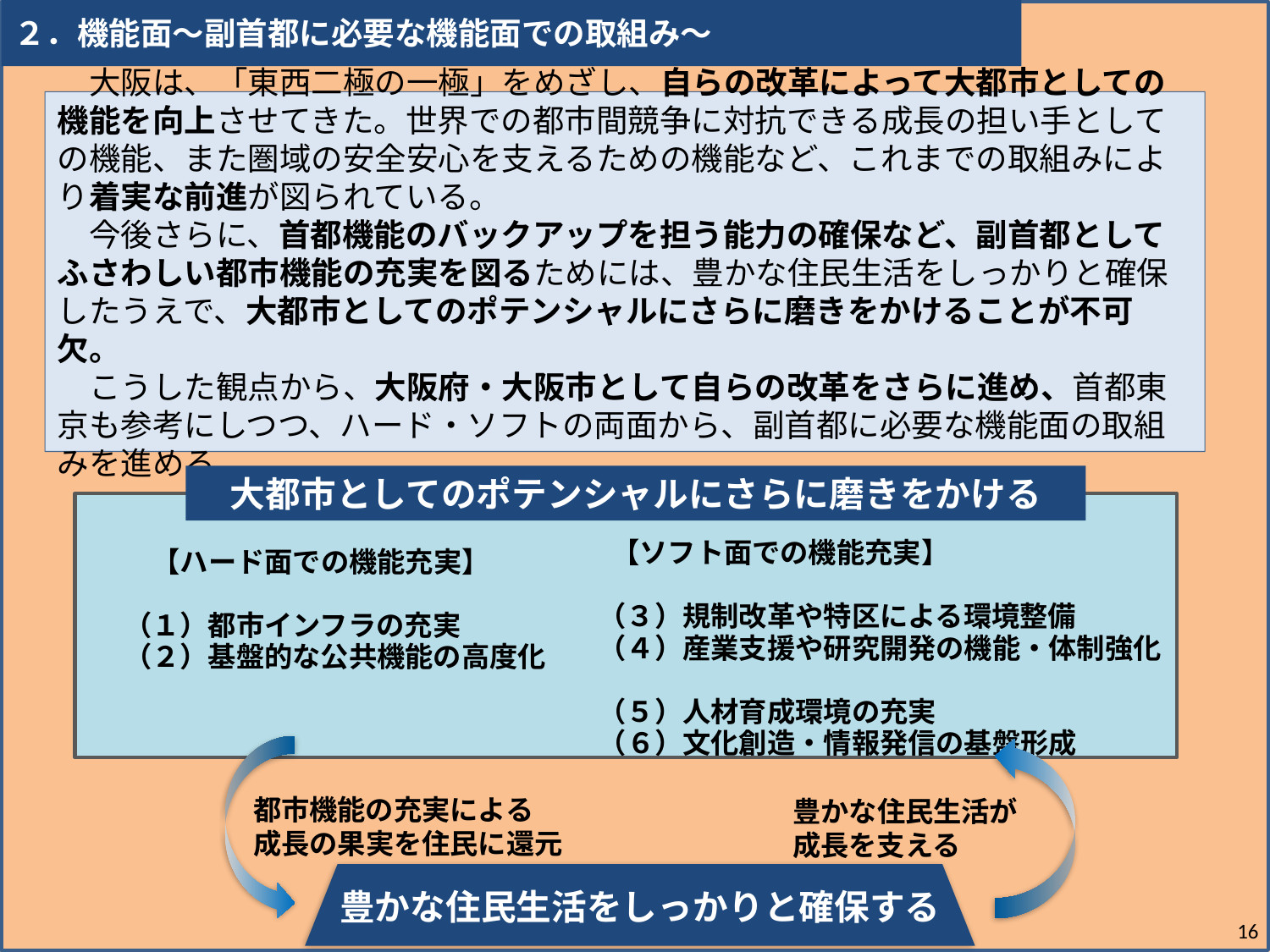

２．機能面～副首都に必要な機能面での取組み～

　大阪は、「東西二極の一極」をめざし、自らの改革によって大都市としての機能を向上させてきた。世界での都市間競争に対抗できる成長の担い手としての機能、また圏域の安全安心を支えるための機能など、これまでの取組みにより着実な前進が図られている。
　今後さらに、首都機能のバックアップを担う能力の確保など、副首都としてふさわしい都市機能の充実を図るためには、豊かな住民生活をしっかりと確保したうえで、大都市としてのポテンシャルにさらに磨きをかけることが不可欠。
　こうした観点から、大阪府・大阪市として自らの改革をさらに進め、首都東京も参考にしつつ、ハード・ソフトの両面から、副首都に必要な機能面の取組みを進める。
大都市としてのポテンシャルにさらに磨きをかける

 【ソフト面での機能充実】

（３）規制改革や特区による環境整備
（４）産業支援や研究開発の機能・体制強化
（５）人材育成環境の充実
（６）文化創造・情報発信の基盤形成
　【ハード面での機能充実】

（１）都市インフラの充実
（２）基盤的な公共機能の高度化

都市機能の充実による
成長の果実を住民に還元

豊かな住民生活が
成長を支える

豊かな住民生活をしっかりと確保する
16